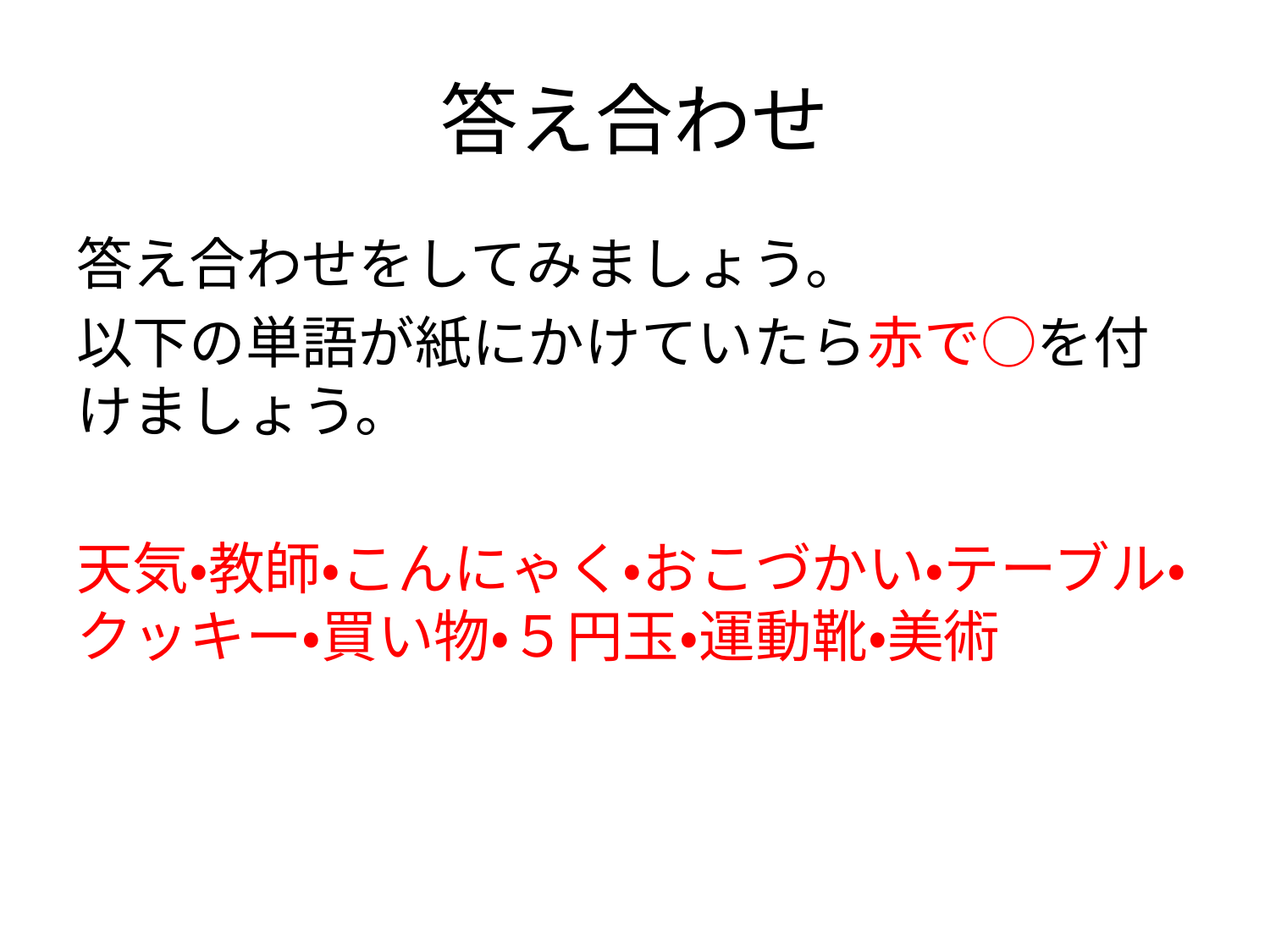

# 答え合わせ
答え合わせをしてみましょう。
以下の単語が紙にかけていたら赤で○を付けましょう。

天気・教師・こんにゃく・おこづかい・テーブル・クッキー・買い物・５円玉・運動靴・美術